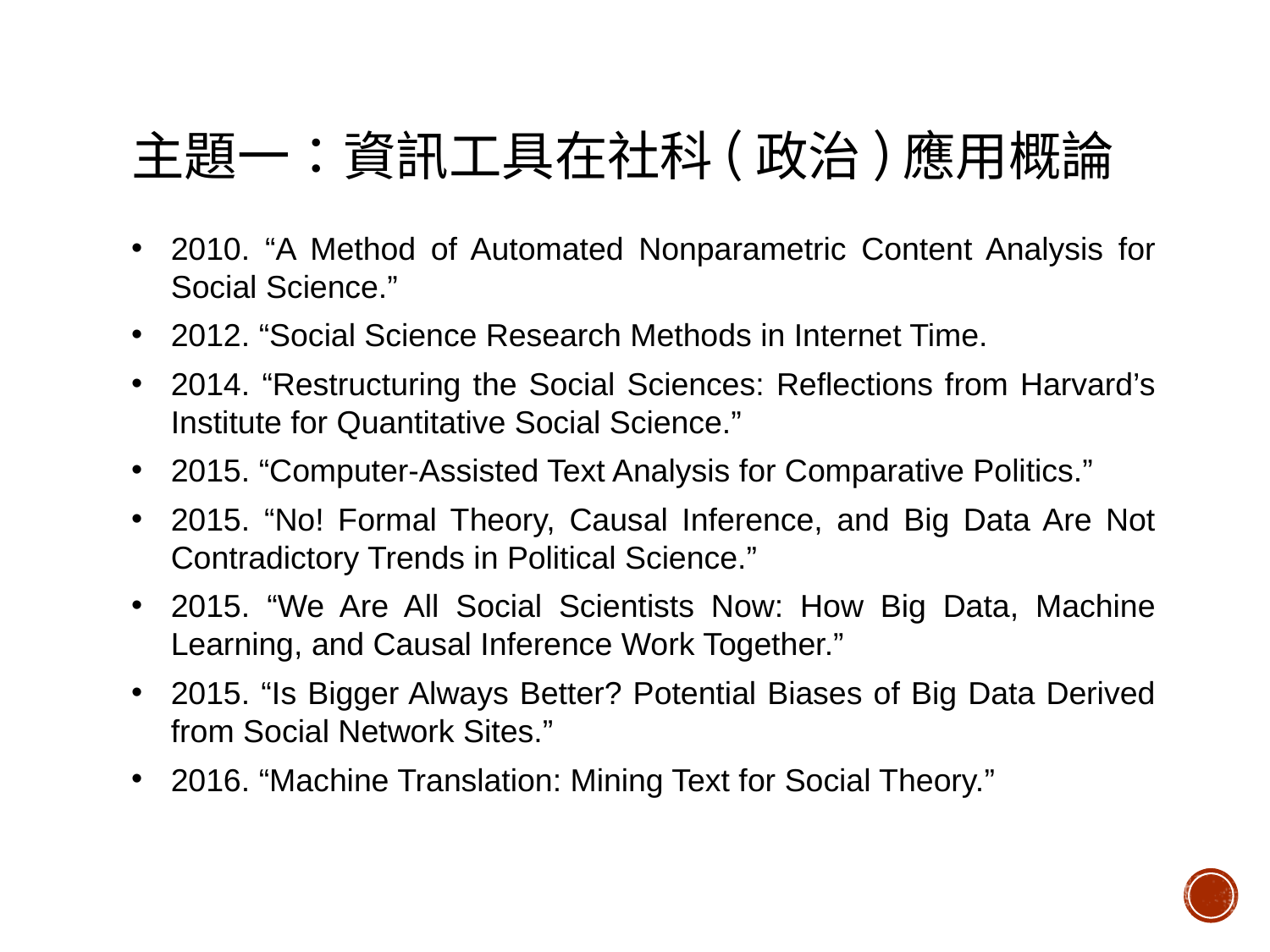

# 主題一：資訊工具在社科(政治)應用概論
2010. “A Method of Automated Nonparametric Content Analysis for Social Science.”
2012. “Social Science Research Methods in Internet Time.
2014. “Restructuring the Social Sciences: Reflections from Harvard’s Institute for Quantitative Social Science.”
2015. “Computer-Assisted Text Analysis for Comparative Politics.”
2015. “No! Formal Theory, Causal Inference, and Big Data Are Not Contradictory Trends in Political Science.”
2015. “We Are All Social Scientists Now: How Big Data, Machine Learning, and Causal Inference Work Together.”
2015. “Is Bigger Always Better? Potential Biases of Big Data Derived from Social Network Sites.”
2016. “Machine Translation: Mining Text for Social Theory.”